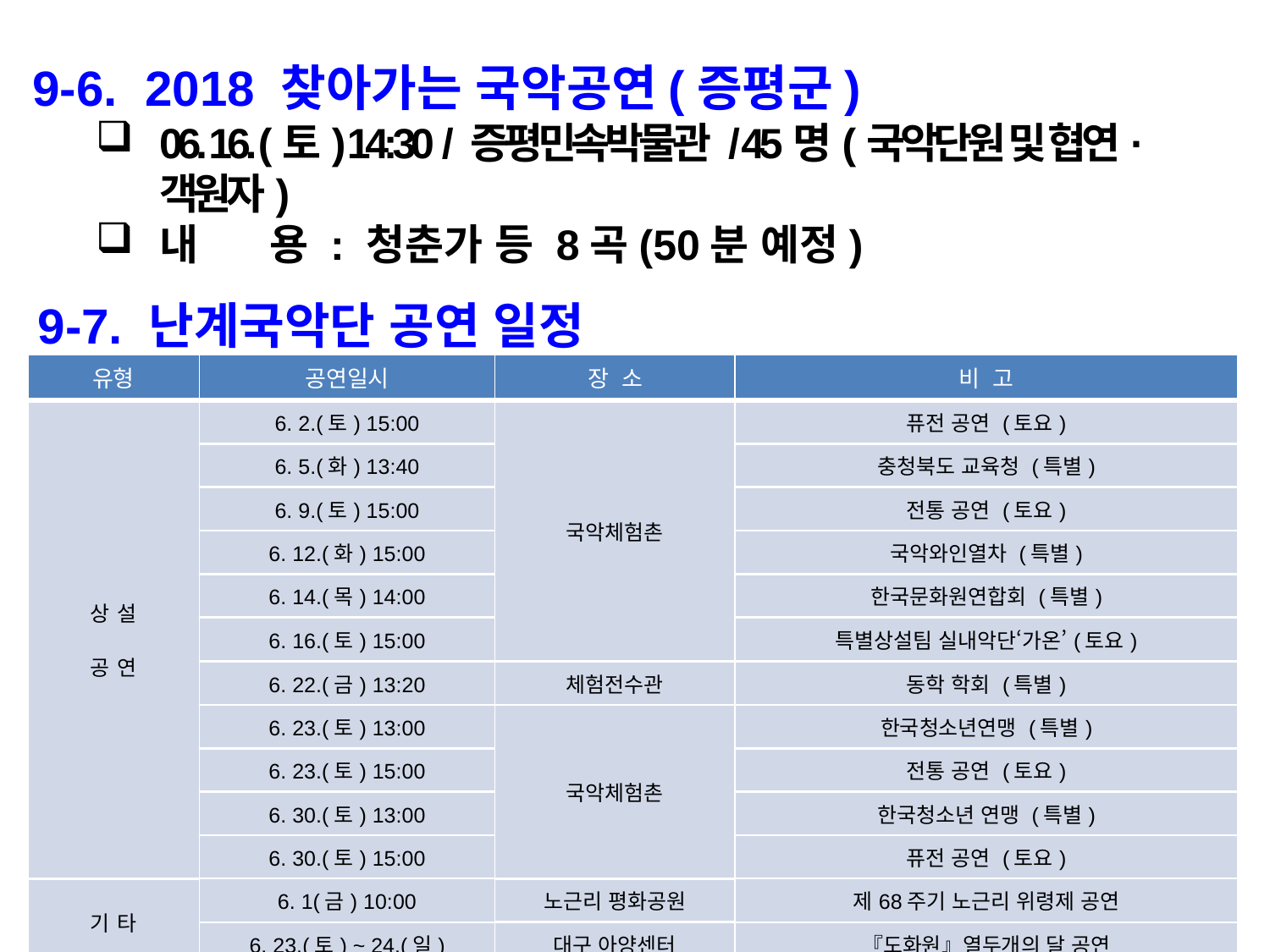

9-6.  2018 찾아가는 국악공연(증평군)
06. 16. (토) 14:30  / 증평민속박물관 / 45명(국악단원 및 협연·객원자)
내      용 : 청춘가 등 8곡(50분 예정)
9-7. 난계국악단 공연 일정
| 유형 | 공연일시 | 장 소 | 비 고 |
| --- | --- | --- | --- |
| 상 설 공 연 | 6. 2.(토) 15:00 | 국악체험촌 | 퓨전 공연 (토요) |
|  | 6. 5.(화) 13:40 |  | 충청북도 교육청 (특별) |
|  | 6. 9.(토) 15:00 |  | 전통 공연 (토요) |
|  | 6. 12.(화) 15:00 |  | 국악와인열차 (특별) |
|  | 6. 14.(목) 14:00 |  | 한국문화원연합회 (특별) |
|  | 6. 16.(토) 15:00 |  | 특별상설팀 실내악단‘가온’(토요) |
|  | 6. 22.(금) 13:20 | 체험전수관 | 동학 학회 (특별) |
|  | 6. 23.(토) 13:00 | 국악체험촌 | 한국청소년연맹 (특별) |
|  | 6. 23.(토) 15:00 |  | 전통 공연 (토요) |
|  | 6. 30.(토) 13:00 |  | 한국청소년 연맹 (특별) |
|  | 6. 30.(토) 15:00 |  | 퓨전 공연 (토요) |
| 기 타 | 6. 1(금) 10:00 | 노근리 평화공원 | 제68주기 노근리 위령제 공연 |
|  | 6. 23.(토) ~ 24.(일) | 대구 아양센터 | 『도화원』열두개의 달 공연 |